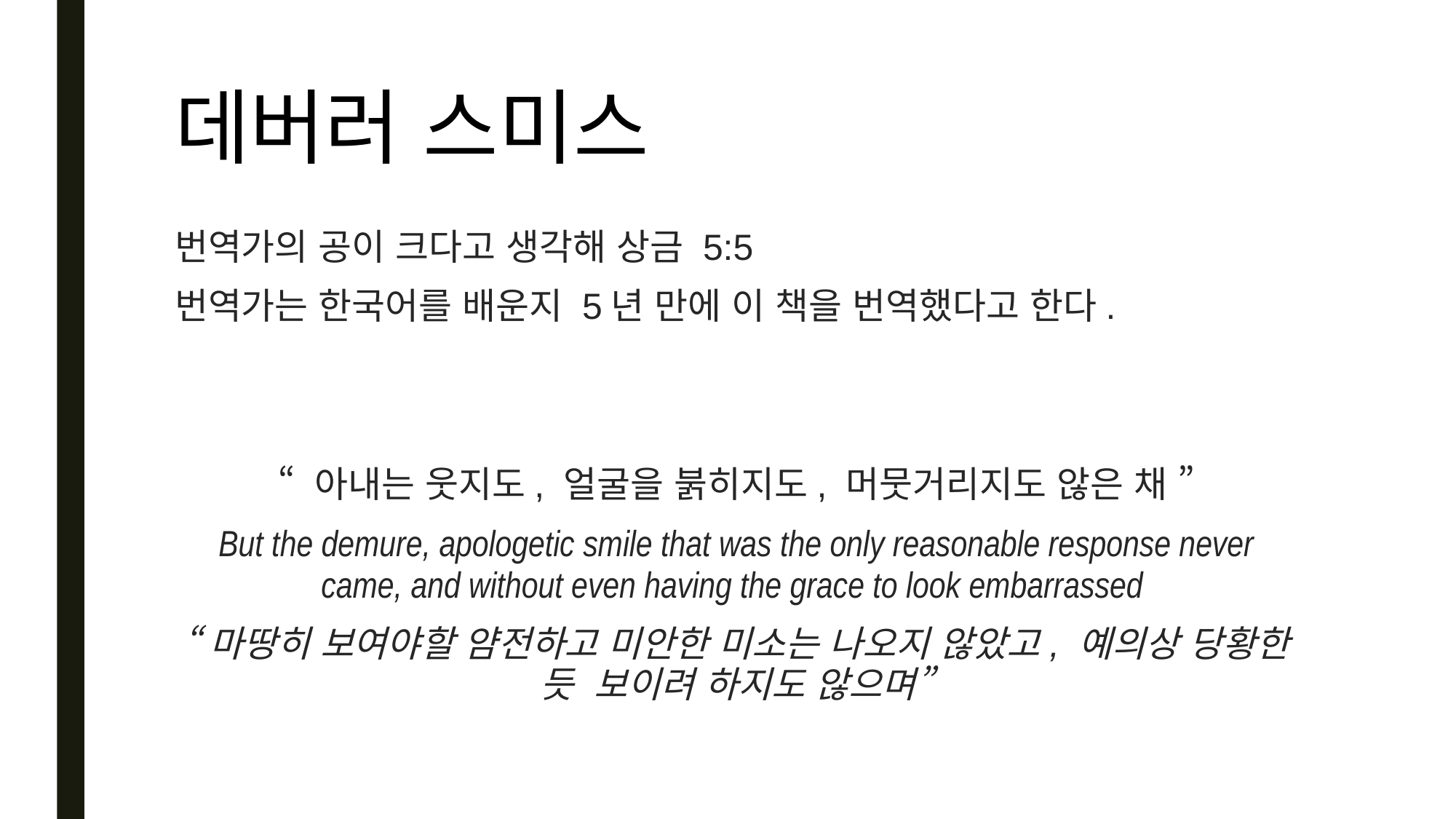

# 데버러 스미스
번역가의 공이 크다고 생각해 상금 5:5
번역가는 한국어를 배운지 5년 만에 이 책을 번역했다고 한다.

“ 아내는 웃지도, 얼굴을 붉히지도, 머뭇거리지도 않은 채 ”
But the demure, apologetic smile that was the only reasonable response never came, and without even having the grace to look embarrassed
“마땅히 보여야할 얌전하고 미안한 미소는 나오지 않았고, 예의상 당황한 듯  보이려 하지도 않으며”